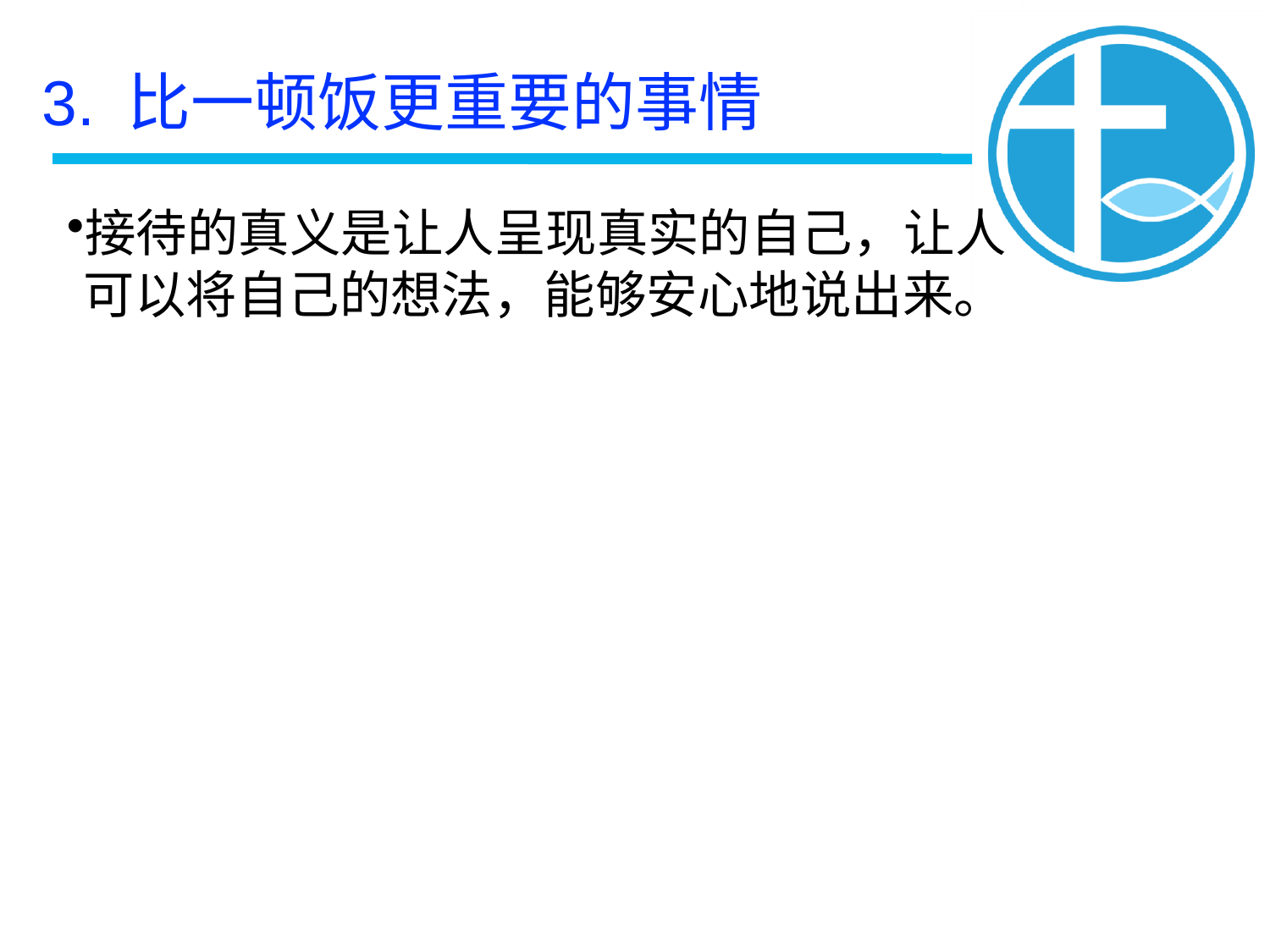

3. 比一顿饭更重要的事情
接待的真义是让人呈现真实的自己，让人可以将自己的想法，能够安心地说出来。